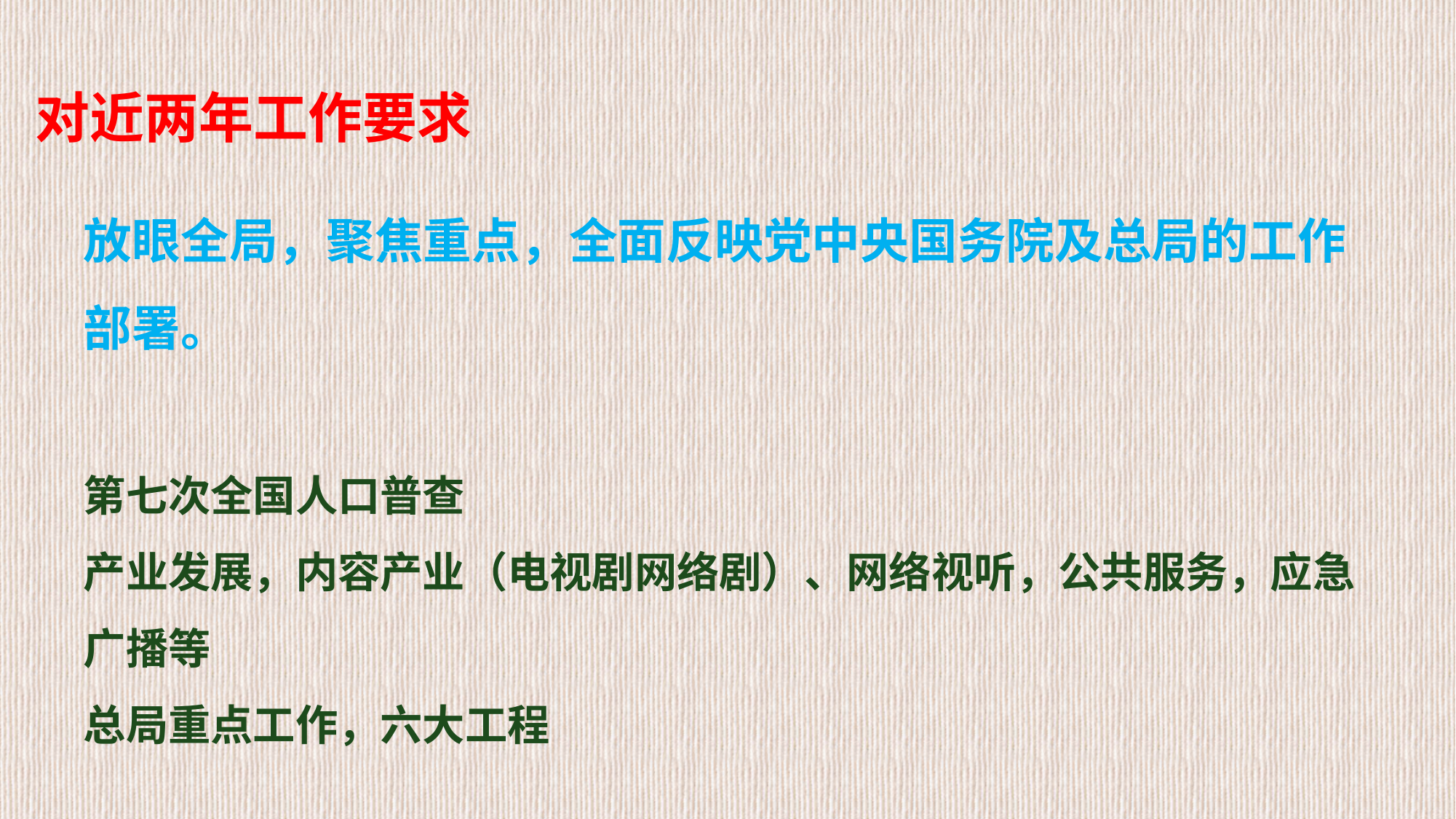

# 对近两年工作要求
放眼全局，聚焦重点，全面反映党中央国务院及总局的工作部署。

第七次全国人口普查
产业发展，内容产业（电视剧网络剧）、网络视听，公共服务，应急广播等
总局重点工作，六大工程